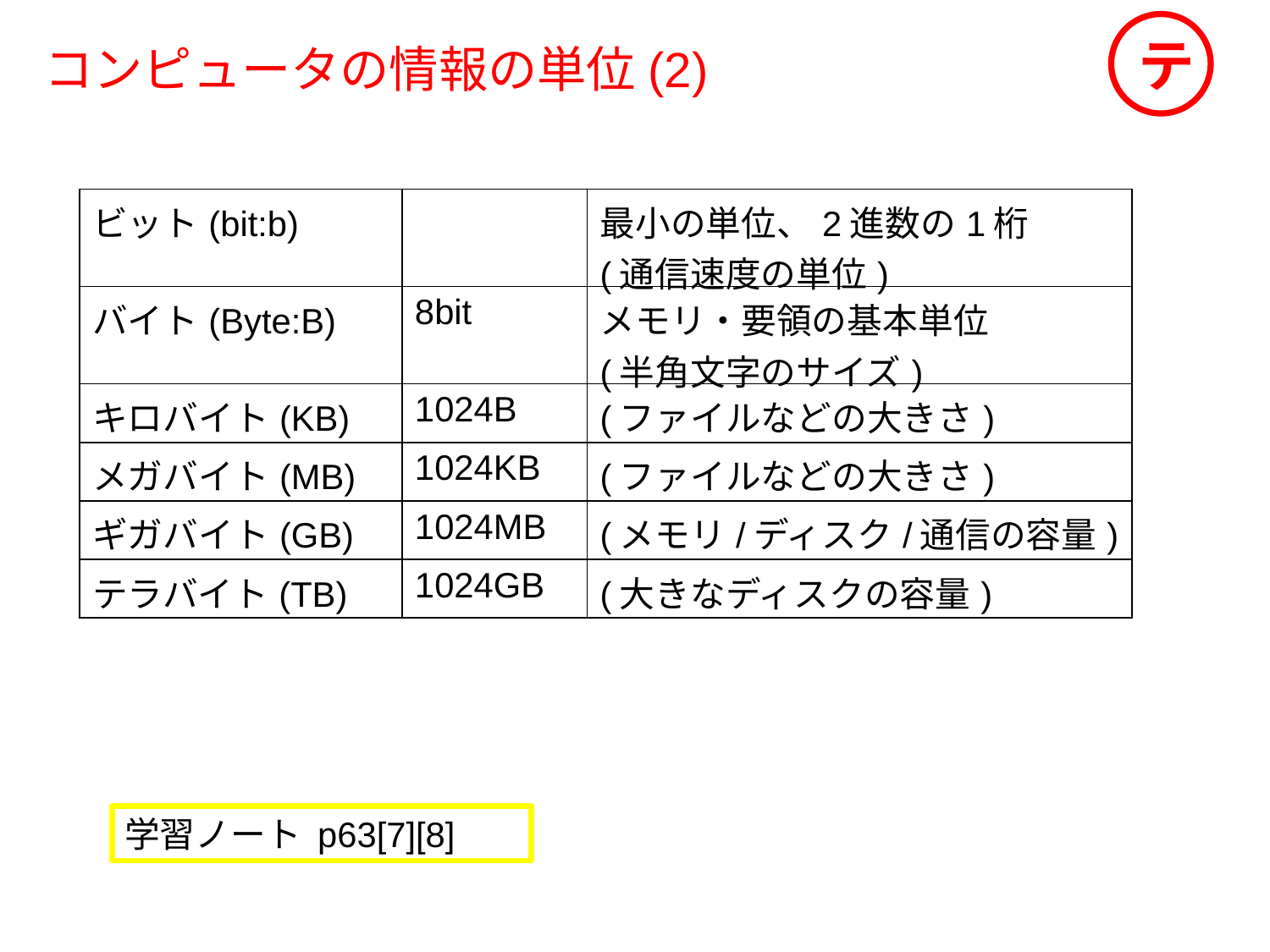

テ
コンピュータの情報の単位(2)
| ビット(bit:b) |  | 最小の単位、2進数の1桁 (通信速度の単位) |
| --- | --- | --- |
| バイト(Byte:B) | 8bit | メモリ・要領の基本単位 (半角文字のサイズ) |
| キロバイト(KB) | 1024B | (ファイルなどの大きさ) |
| メガバイト(MB) | 1024KB | (ファイルなどの大きさ) |
| ギガバイト(GB) | 1024MB | (メモリ/ディスク/通信の容量) |
| テラバイト(TB) | 1024GB | (大きなディスクの容量) |
学習ノート p63[7][8]